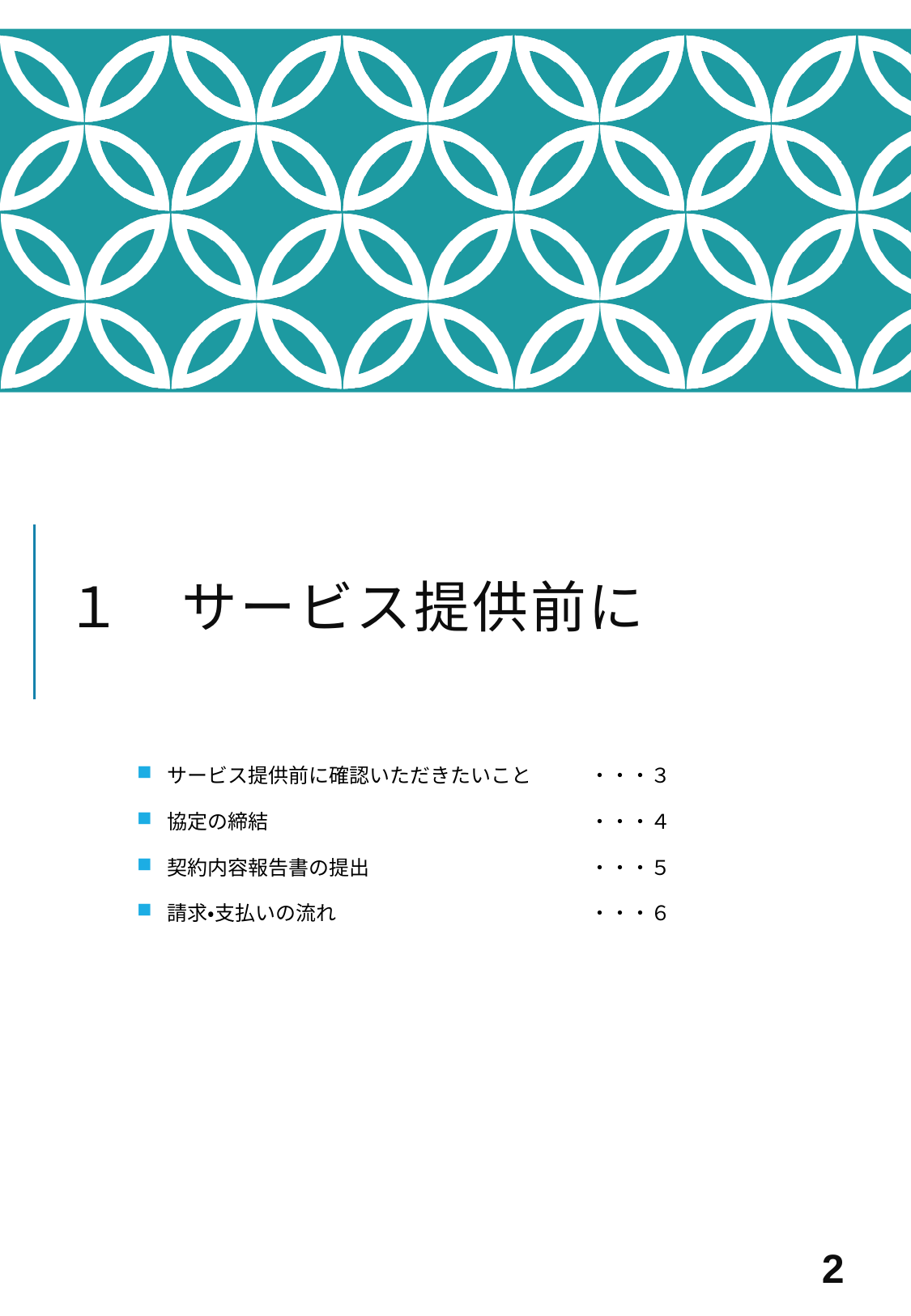

# １　サービス提供前に
サービス提供前に確認いただきたいこと
協定の締結
契約内容報告書の提出
請求・支払いの流れ
・・・３
・・・４
・・・５
・・・６
2